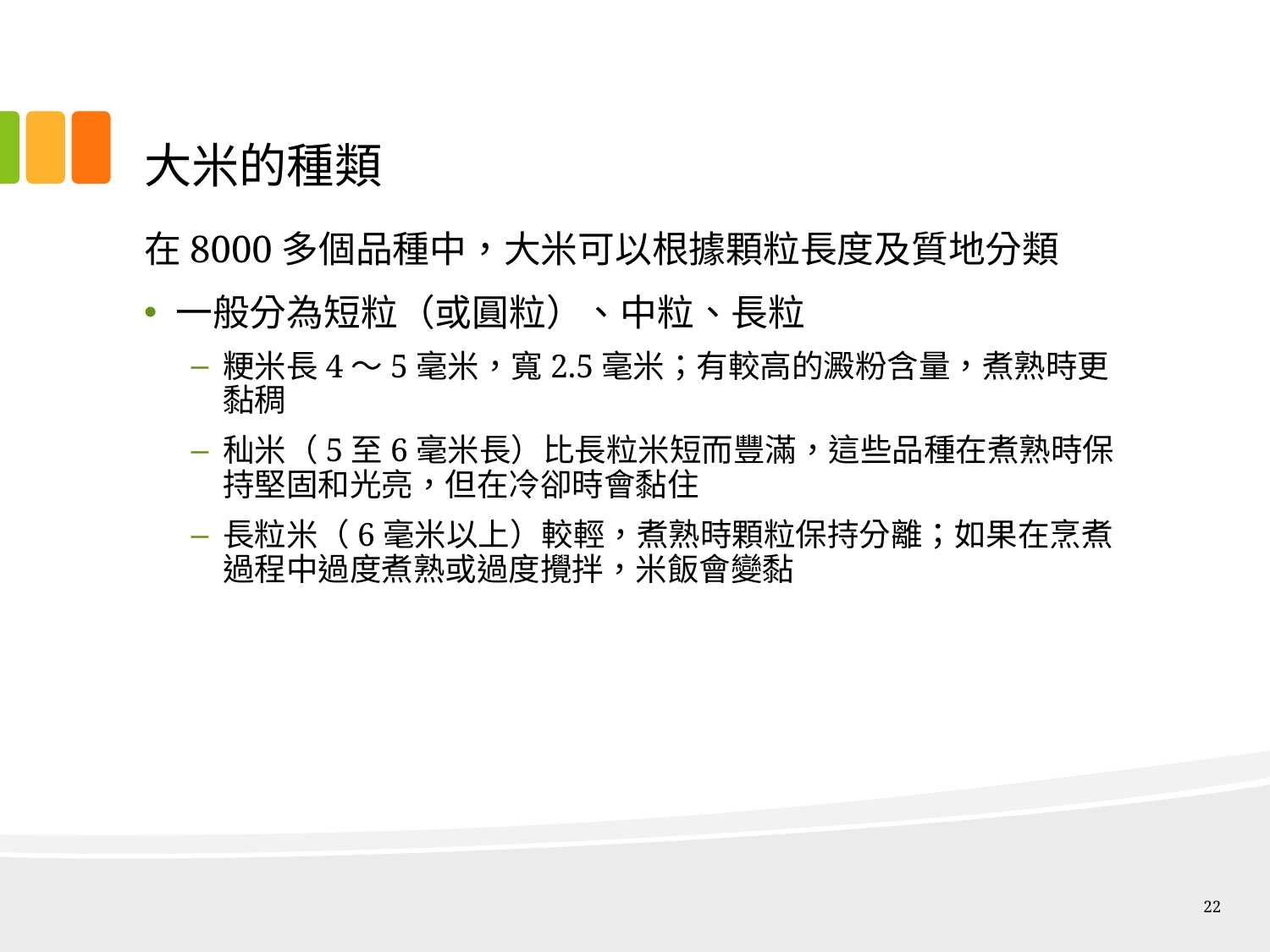

# 大米的種類
在8000多個品種中，大米可以根據顆粒長度及質地分類
一般分為短粒（或圓粒）、中粒、長粒
粳米長4〜5毫米，寬2.5毫米；有較高的澱粉含量，煮熟時更黏稠
秈米（5至6毫米長）比長粒米短而豐滿，這些品種在煮熟時保持堅固和光亮，但在冷卻時會黏住
長粒米（6毫米以上）較輕，煮熟時顆粒保持分離；如果在烹煮過程中過度煮熟或過度攪拌，米飯會變黏
22